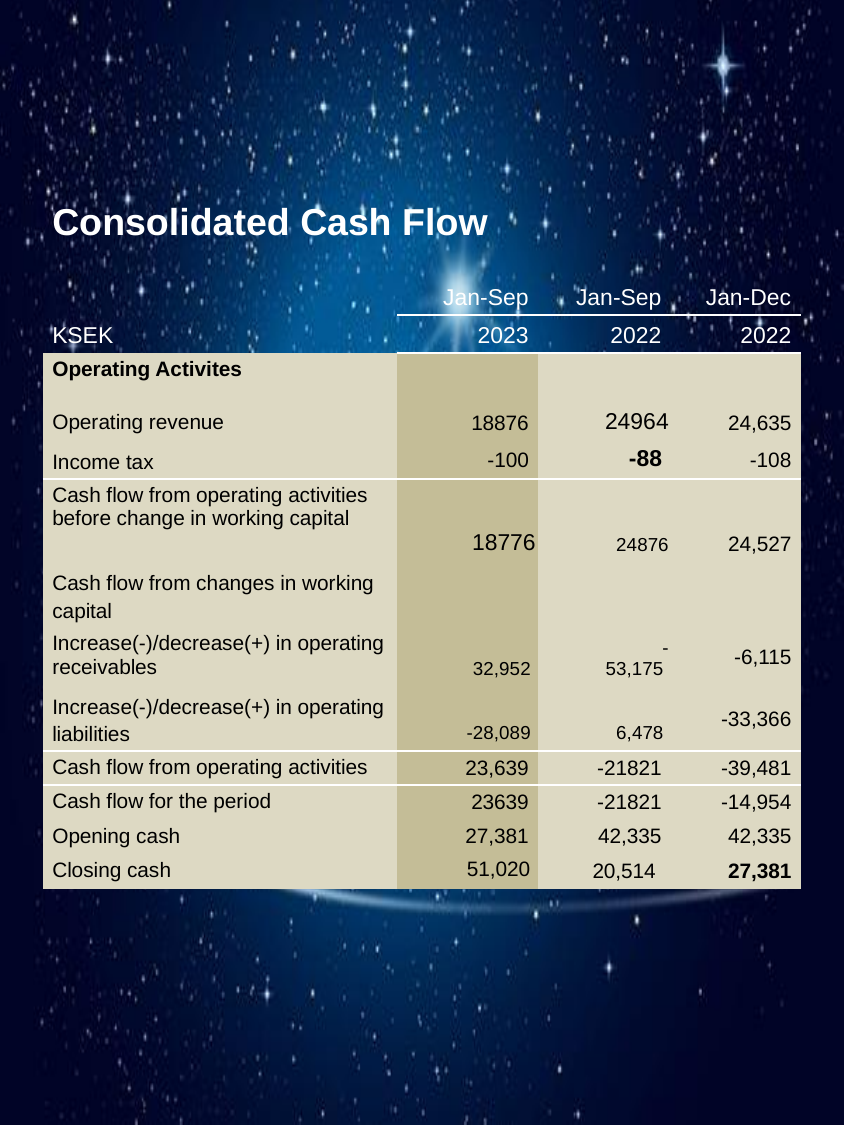

| Consolidated Cash Flow |  |  |  |
| --- | --- | --- | --- |
|  |  |  |  |
|  | Jan-Sep | Jan-Sep | Jan-Dec |
| KSEK | 2023 | 2022 | 2022 |
| Operating Activites |  |  |  |
| Operating revenue | 18876 | 24964 | 24,635 |
| Income tax | -100 | -88 | -108 |
| Cash flow from operating activities before change in working capital | 18776 | 24876 | 24,527 |
| Cash flow from changes in working capital |  |  |  |
| Increase(-)/decrease(+) in operating receivables | 32,952 | -53,175 | -6,115 |
| Increase(-)/decrease(+) in operating liabilities | -28,089 | 6,478 | -33,366 |
| Cash flow from operating activities | 23,639 | -21821 | -39,481 |
| Cash flow for the period | 23639 | -21821 | -14,954 |
| Opening cash | 27,381 | 42,335 | 42,335 |
| Closing cash | 51,020 | 20,514 | 27,381 |
点击输入标题文字